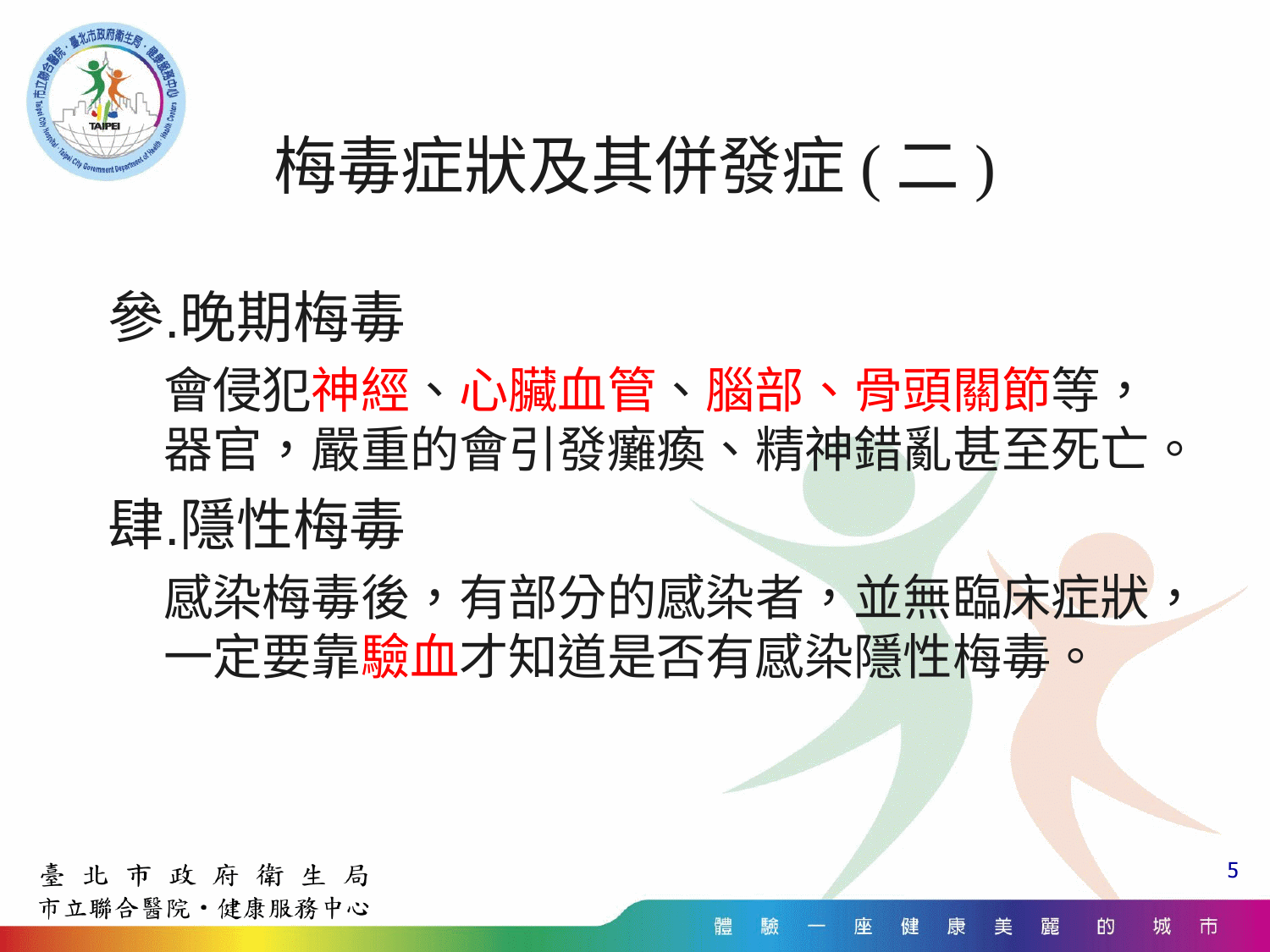

# 梅毒症狀及其併發症(二)
晚期梅毒
會侵犯神經、心臟血管、腦部、骨頭關節等， 器官，嚴重的會引發癱瘓、精神錯亂甚至死亡。
隱性梅毒
感染梅毒後，有部分的感染者，並無臨床症狀，一定要靠驗血才知道是否有感染隱性梅毒。

5